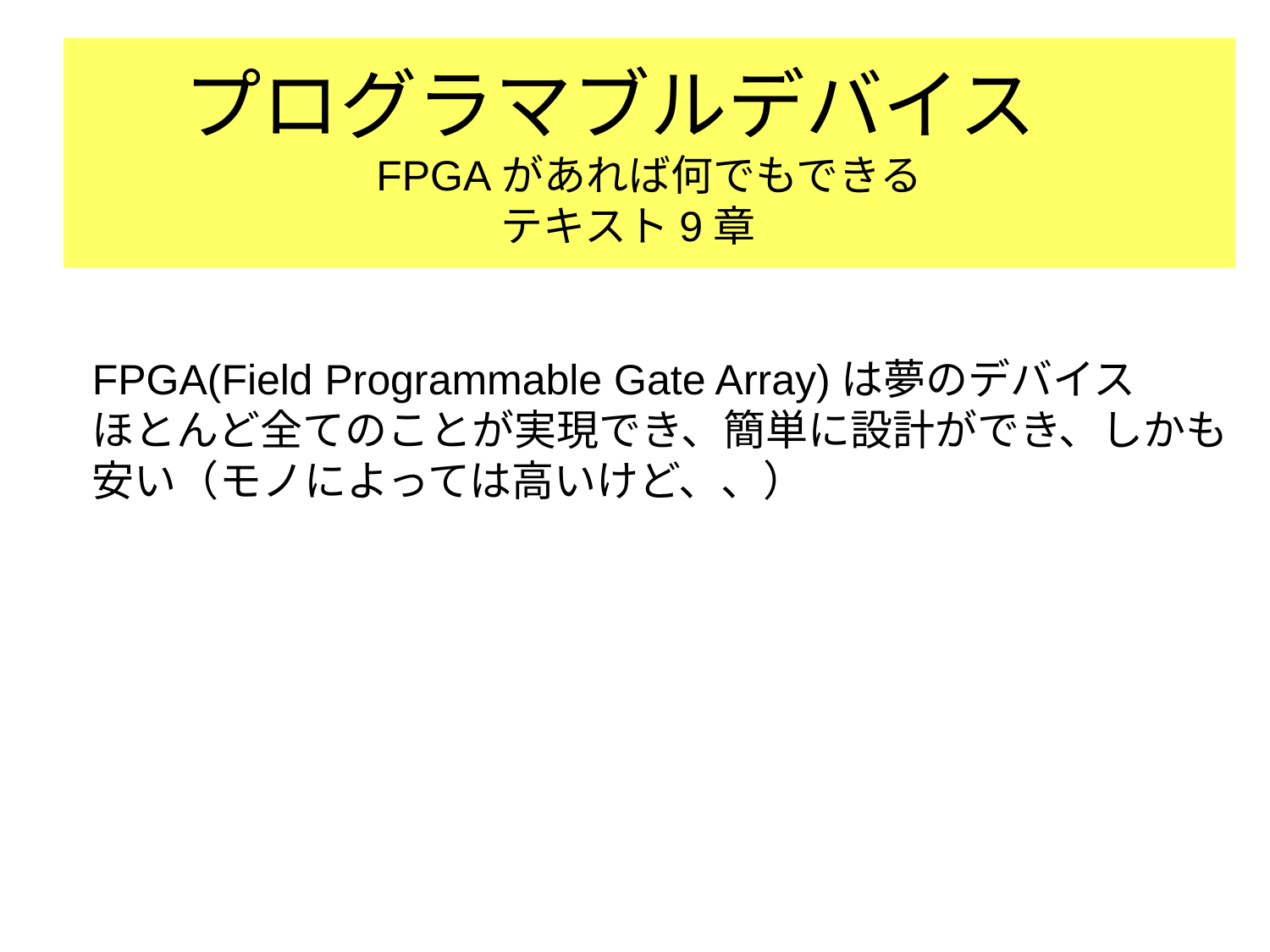

# プログラマブルデバイス　 FPGAがあれば何でもできる テキスト9章
FPGA(Field Programmable Gate Array)は夢のデバイス
ほとんど全てのことが実現でき、簡単に設計ができ、しかも
安い（モノによっては高いけど、、）